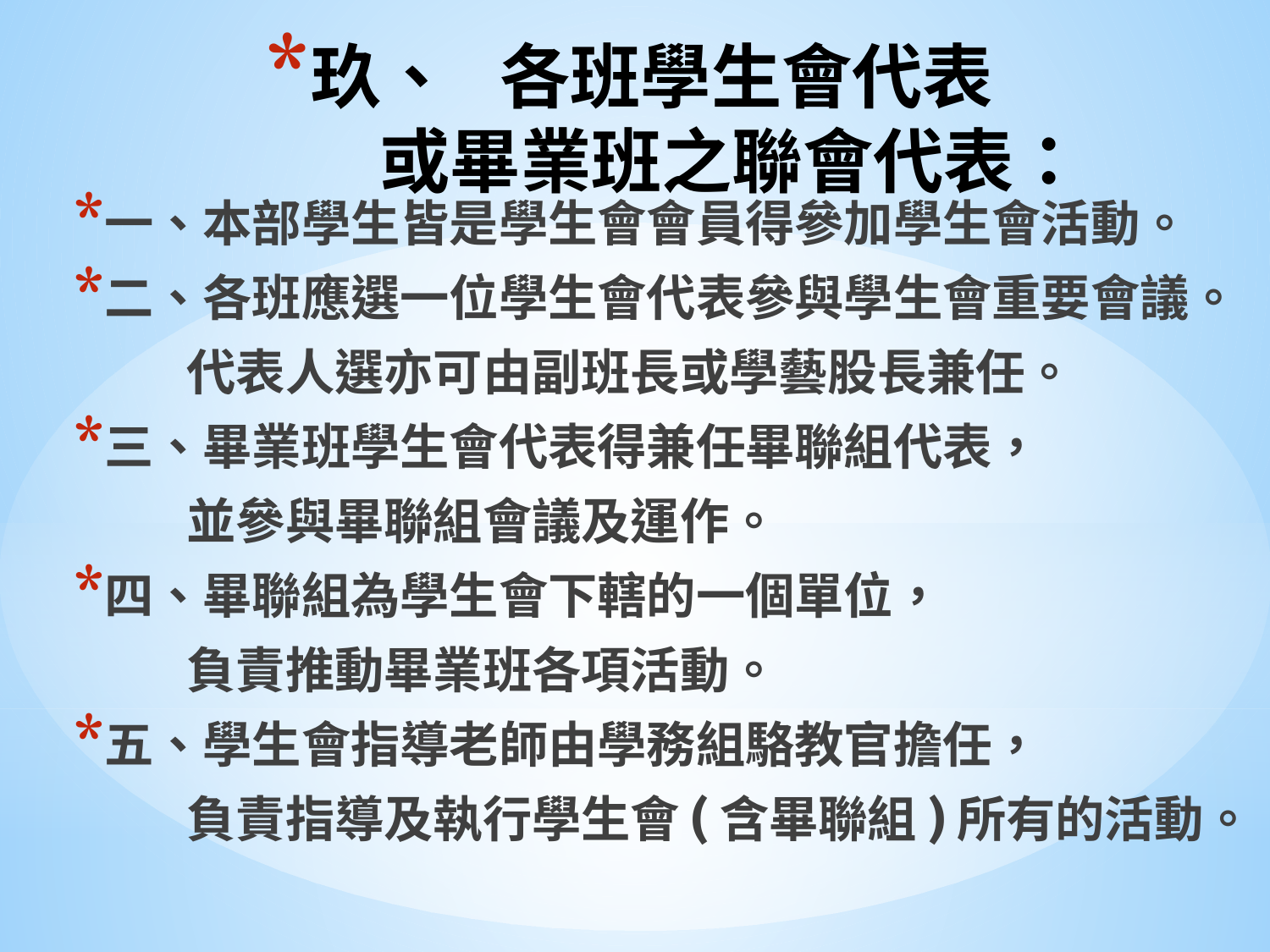

# 玖、   各班學生會代表 或畢業班之聯會代表：
一、本部學生皆是學生會會員得參加學生會活動。
二、各班應選一位學生會代表參與學生會重要會議。
         代表人選亦可由副班長或學藝股長兼任。
三、畢業班學生會代表得兼任畢聯組代表，
         並參與畢聯組會議及運作。
四、畢聯組為學生會下轄的一個單位，
         負責推動畢業班各項活動。
五、學生會指導老師由學務組駱教官擔任，
         負責指導及執行學生會(含畢聯組)所有的活動。